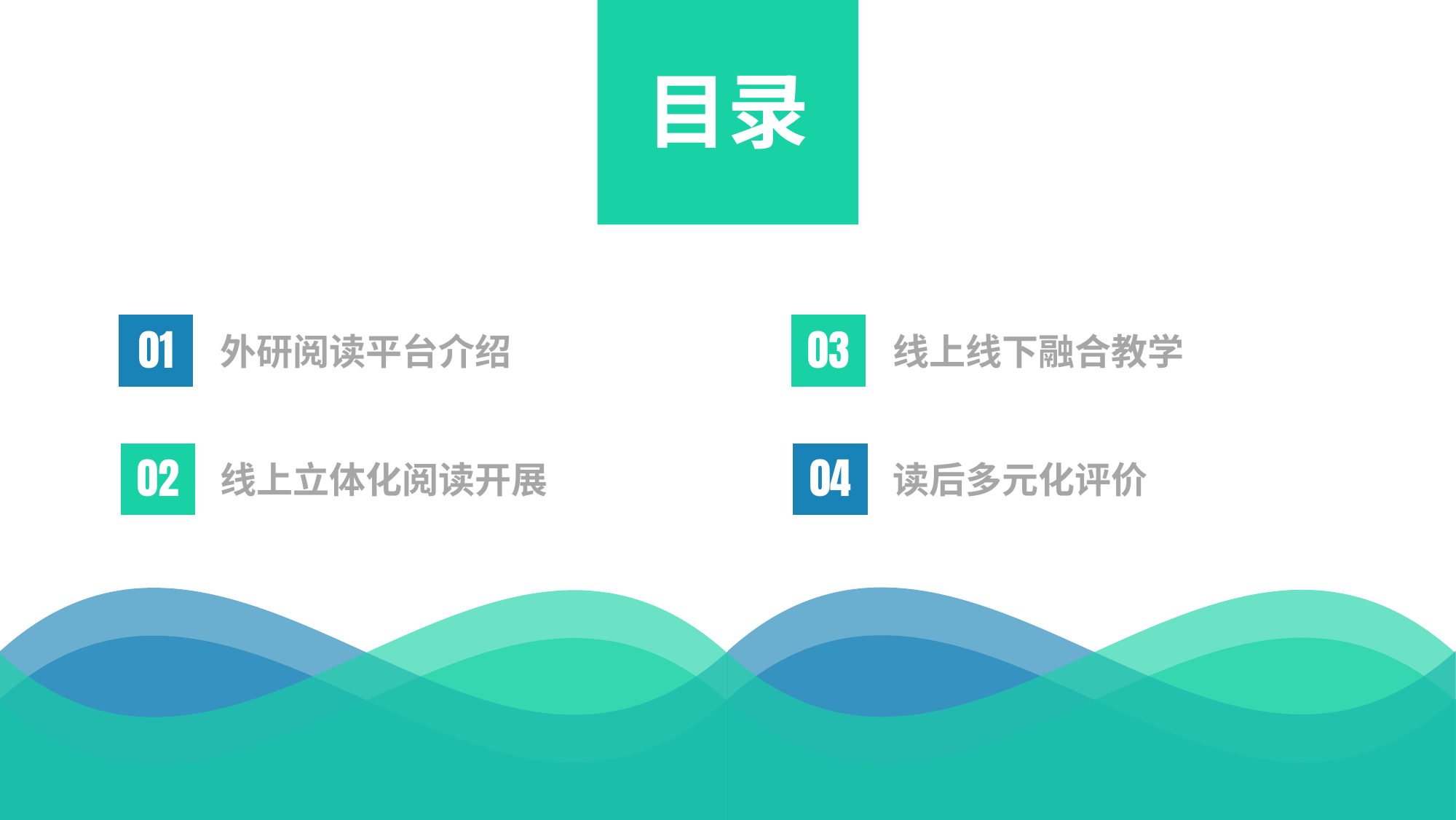

目录

01

03
外研阅读平台介绍
线上线下融合教学

02

04
线上立体化阅读开展
读后多元化评价